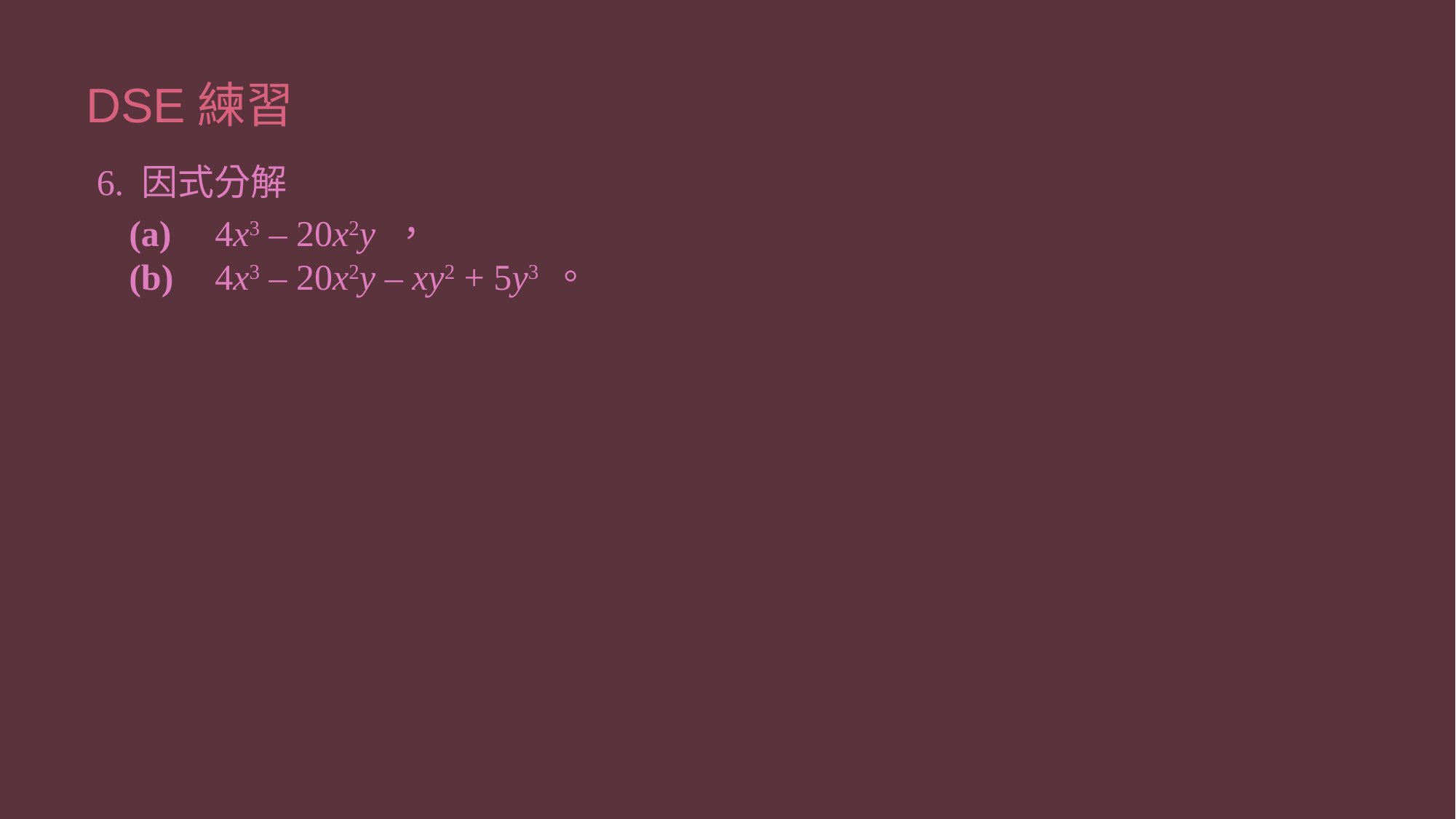

# DSE練習
6. 因式分解
	(a)	 4x3 – 20x2y ，
	(b)	 4x3 – 20x2y – xy2 + 5y3 。